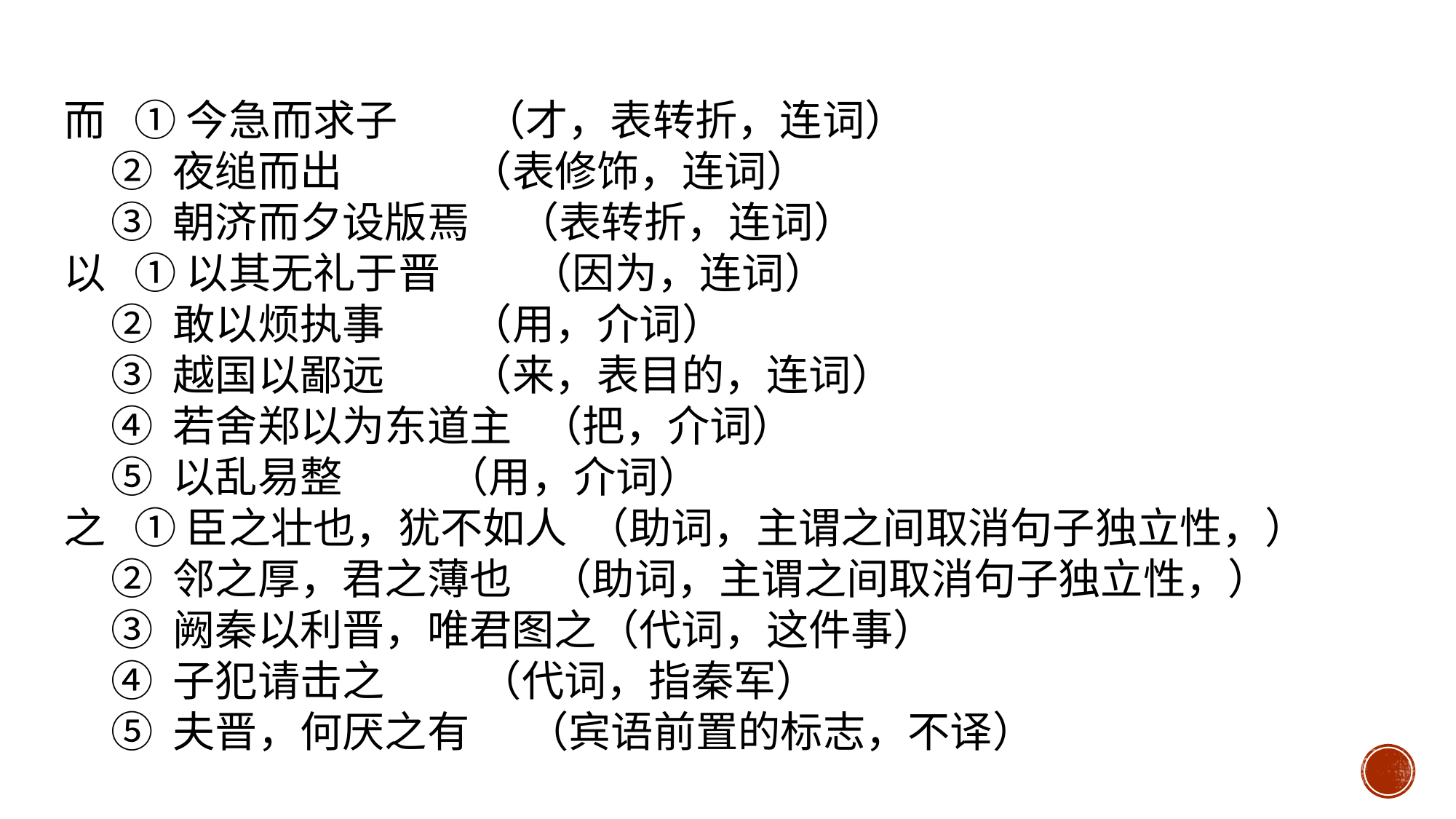

而   ① 今急而求子         （才，表转折，连词）
     ② 夜缒而出　         （表修饰，连词）
     ③ 朝济而夕设版焉     （表转折，连词）
以   ① 以其无礼于晋　     （因为，连词）
     ② 敢以烦执事         （用，介词）
     ③ 越国以鄙远         （来，表目的，连词）
     ④ 若舍郑以为东道主   （把，介词）
     ⑤ 以乱易整           （用，介词）
之   ① 臣之壮也，犹不如人  （助词，主谓之间取消句子独立性，）
     ② 邻之厚，君之薄也    （助词，主谓之间取消句子独立性，）
     ③ 阙秦以利晋，唯君图之（代词，这件事）
     ④ 子犯请击之          （代词，指秦军）
     ⑤ 夫晋，何厌之有      （宾语前置的标志，不译）